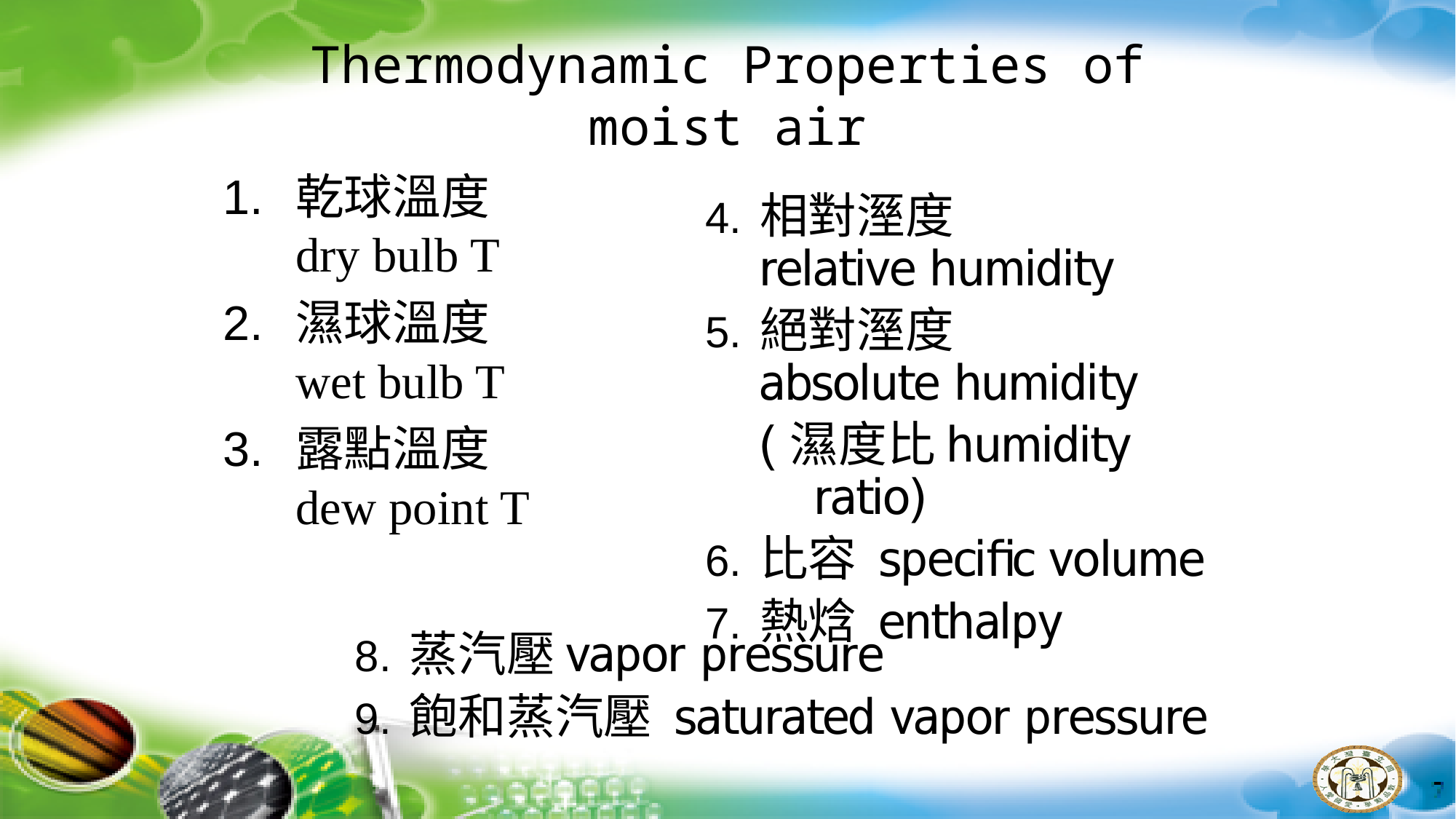

# Thermodynamic Properties of moist air
乾球溫度
dry bulb T
濕球溫度
wet bulb T
露點溫度
dew point T
相對溼度
relative humidity
絕對溼度
absolute humidity
(濕度比humidity ratio)
比容 specific volume
熱焓 enthalpy
蒸汽壓vapor pressure
飽和蒸汽壓 saturated vapor pressure